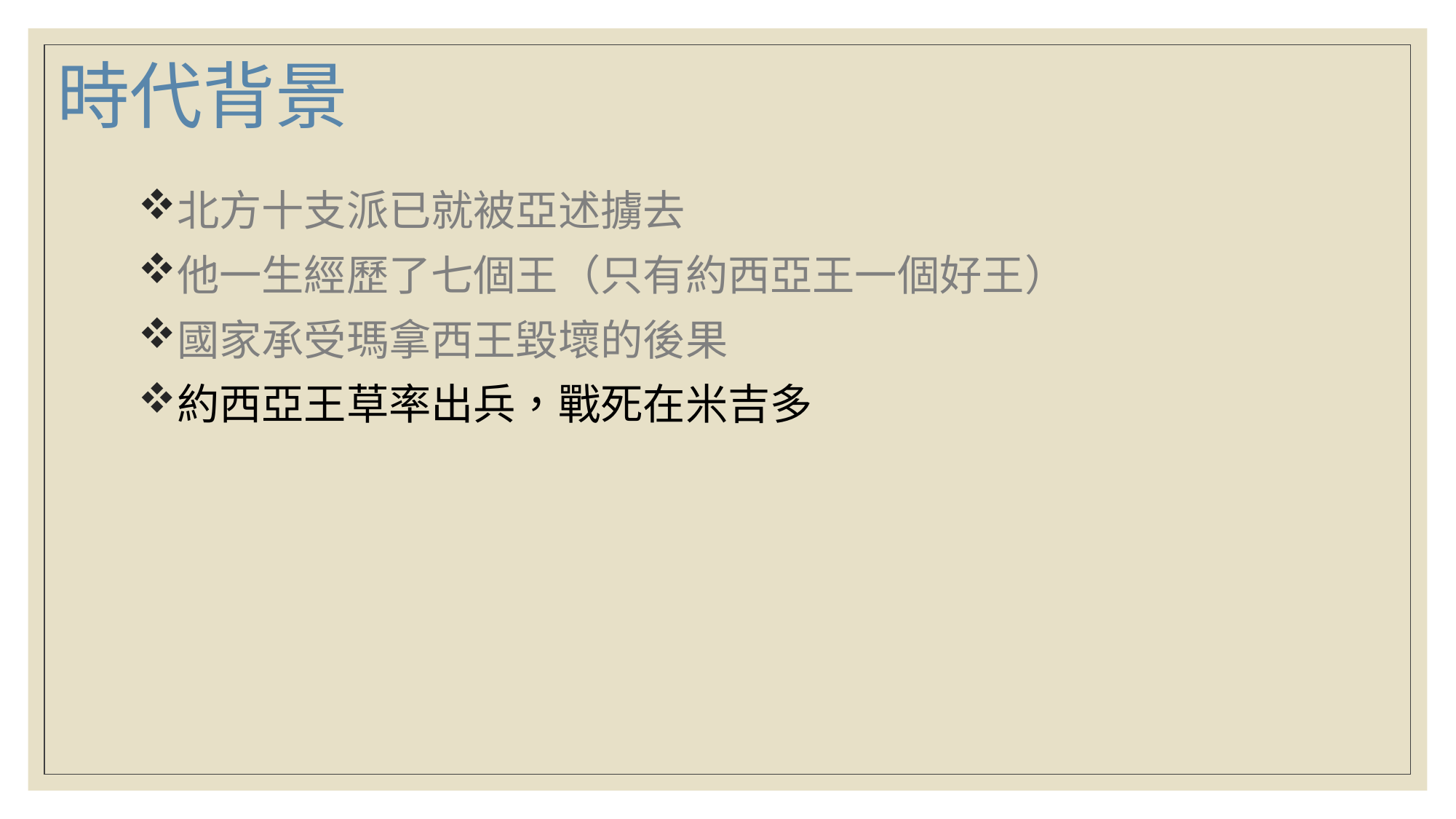

時代背景
北方十支派已就被亞述擄去
他一生經歷了七個王（只有約西亞王一個好王）
國家承受瑪拿西王毀壞的後果
約西亞王草率出兵，戰死在米吉多